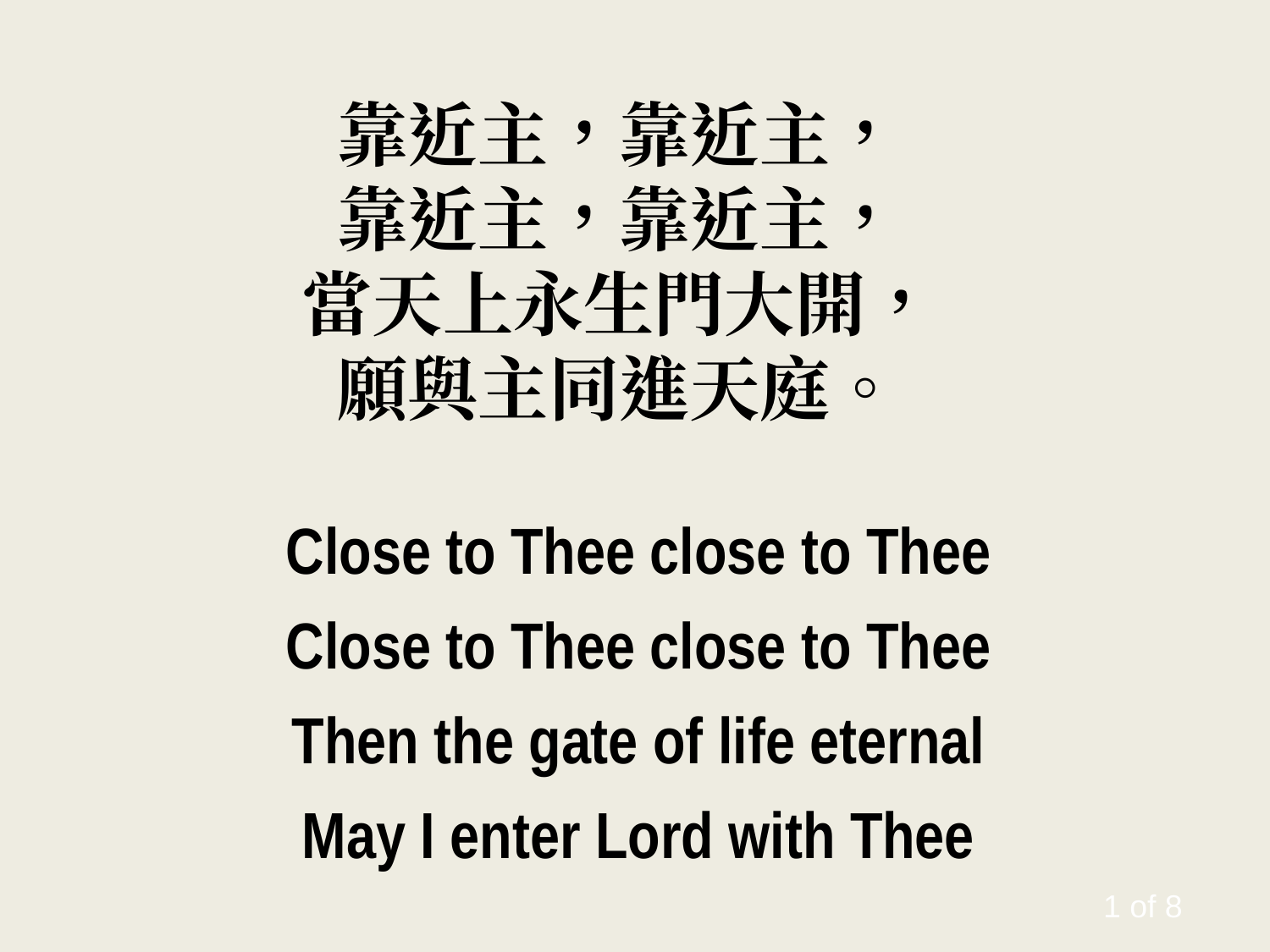

靠近主，靠近主，
靠近主，靠近主，
當天上永生門大開，
願與主同進天庭。

Close to Thee close to Thee
Close to Thee close to Thee
Then the gate of life eternal
May I enter Lord with Thee
1 of 8